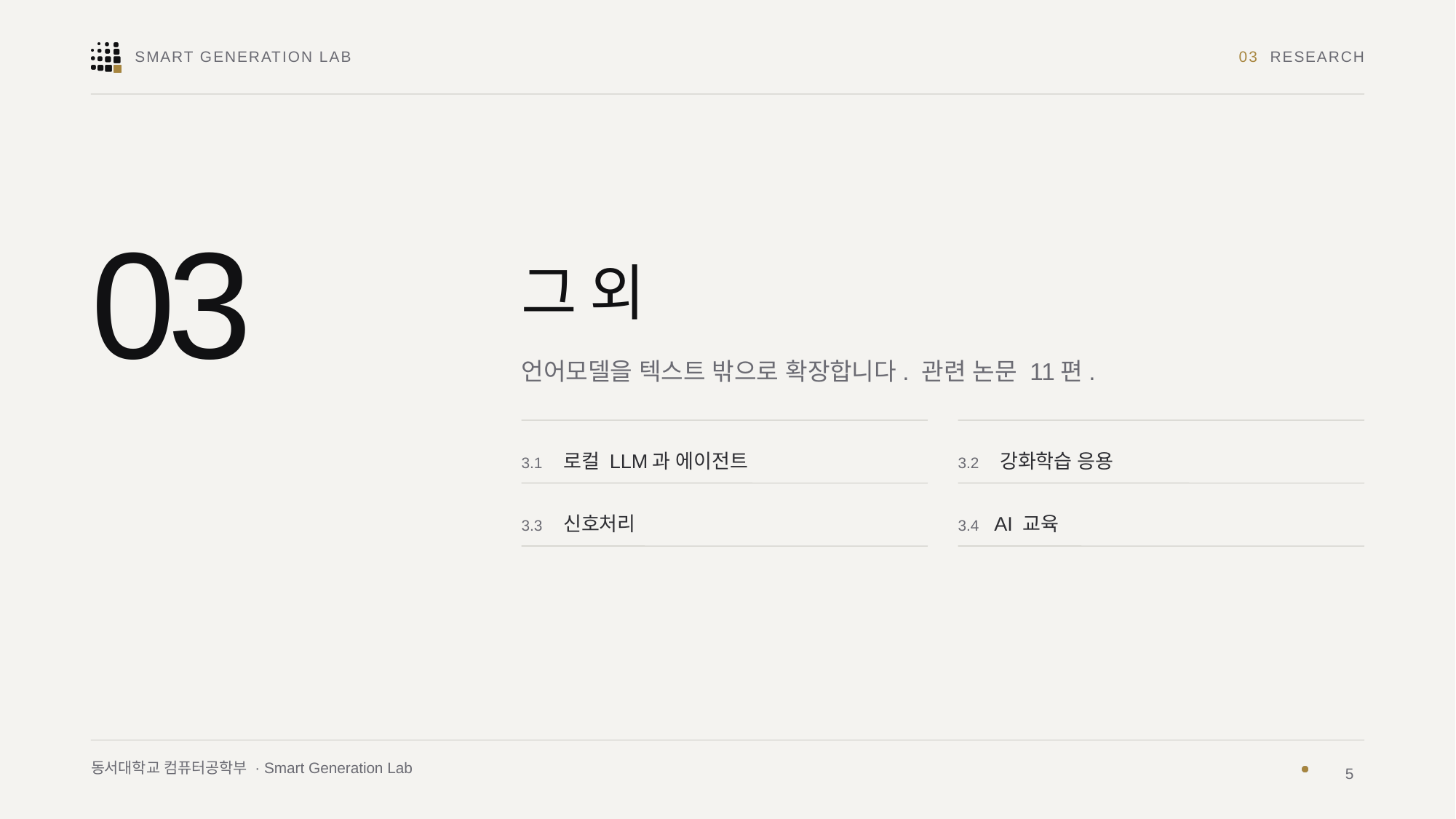

03  RESEARCH
03
그 외
언어모델을 텍스트 밖으로 확장합니다. 관련 논문 11편.
3.1   로컬 LLM과 에이전트
3.2   강화학습 응용
3.3   신호처리
3.4   AI 교육
5